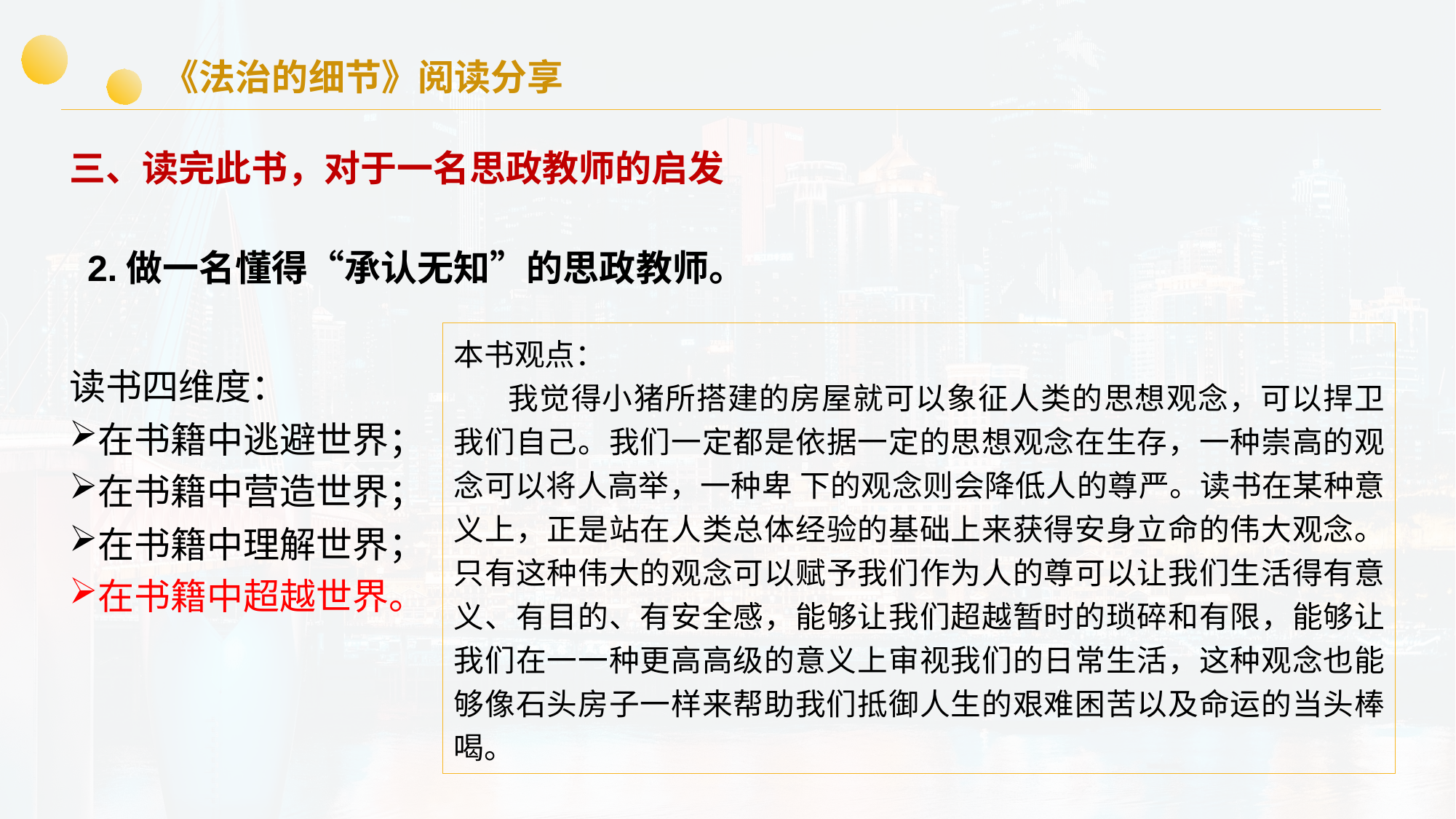

《法治的细节》阅读分享
三、读完此书，对于一名思政教师的启发
2.做一名懂得“承认无知”的思政教师。
本书观点：
我觉得小猪所搭建的房屋就可以象征人类的思想观念，可以捍卫我们自己。我们一定都是依据一定的思想观念在生存，一种崇高的观念可以将人高举，一种卑 下的观念则会降低人的尊严。读书在某种意义上，正是站在人类总体经验的基础上来获得安身立命的伟大观念。只有这种伟大的观念可以赋予我们作为人的尊可以让我们生活得有意义、有目的、有安全感，能够让我们超越暂时的琐碎和有限，能够让我们在一一种更高高级的意义上审视我们的日常生活，这种观念也能够像石头房子一样来帮助我们抵御人生的艰难困苦以及命运的当头棒喝。
读书四维度：
在书籍中逃避世界；
在书籍中营造世界；
在书籍中理解世界；
在书籍中超越世界。